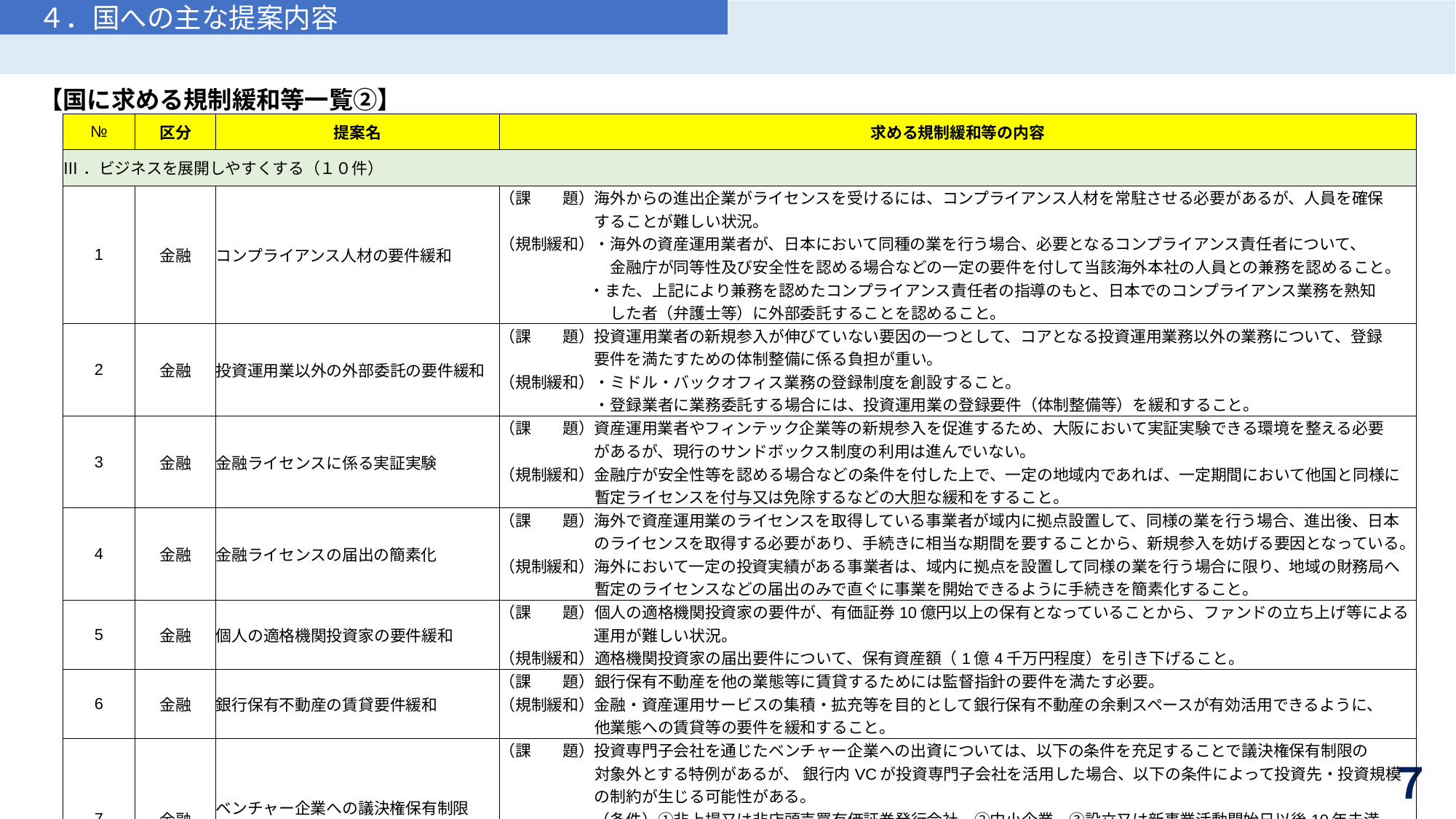

４．国への主な提案内容

【国に求める規制緩和等一覧②】
| № | 区分 | 提案名 | 求める規制緩和等の内容 |
| --- | --- | --- | --- |
| Ⅲ．ビジネスを展開しやすくする（１０件） |  |  |  |
| 1 | 金融 | コンプライアンス人材の要件緩和 | （課　　題）海外からの進出企業がライセンスを受けるには、コンプライアンス人材を常駐させる必要があるが、人員を確保 　　　　　　することが難しい状況。 （規制緩和）・海外の資産運用業者が、日本において同種の業を行う場合、必要となるコンプライアンス責任者について、 　　　　　　　金融庁が同等性及び安全性を認める場合などの一定の要件を付して当該海外本社の人員との兼務を認めること。 　　　　　 ・また、上記により兼務を認めたコンプライアンス責任者の指導のもと、日本でのコンプライアンス業務を熟知 　　　　　　　した者（弁護士等）に外部委託することを認めること。 |
| 2 | 金融 | 投資運用業以外の外部委託の要件緩和 | （課　　題）投資運用業者の新規参入が伸びていない要因の一つとして、コアとなる投資運用業務以外の業務について、登録 　　　　　　要件を満たすための体制整備に係る負担が重い。 （規制緩和）・ミドル・バックオフィス業務の登録制度を創設すること。 　　　　　　・登録業者に業務委託する場合には、投資運用業の登録要件（体制整備等）を緩和すること。 |
| 3 | 金融 | 金融ライセンスに係る実証実験 | （課　　題）資産運用業者やフィンテック企業等の新規参入を促進するため、大阪において実証実験できる環境を整える必要 　　　　　　があるが、現行のサンドボックス制度の利用は進んでいない。 （規制緩和）金融庁が安全性等を認める場合などの条件を付した上で、一定の地域内であれば、一定期間において他国と同様に 　　　　　　暫定ライセンスを付与又は免除するなどの大胆な緩和をすること。 |
| 4 | 金融 | 金融ライセンスの届出の簡素化 | （課　　題）海外で資産運用業のライセンスを取得している事業者が域内に拠点設置して、同様の業を行う場合、進出後、日本 　　　　　　のライセンスを取得する必要があり、手続きに相当な期間を要することから、新規参入を妨げる要因となっている。 （規制緩和）海外において一定の投資実績がある事業者は、域内に拠点を設置して同様の業を行う場合に限り、地域の財務局へ 　　　　　　暫定のライセンスなどの届出のみで直ぐに事業を開始できるように手続きを簡素化すること。 |
| 5 | 金融 | 個人の適格機関投資家の要件緩和 | （課　　題）個人の適格機関投資家の要件が、有価証券10億円以上の保有となっていることから、ファンドの立ち上げ等による 　　　　　　運用が難しい状況。 （規制緩和）適格機関投資家の届出要件について、保有資産額（1億4千万円程度）を引き下げること。 |
| 6 | 金融 | 銀行保有不動産の賃貸要件緩和 | （課　　題）銀行保有不動産を他の業態等に賃貸するためには監督指針の要件を満たす必要。 （規制緩和）金融・資産運用サービスの集積・拡充等を目的として銀行保有不動産の余剰スペースが有効活用できるように、 　　　　　　他業態への賃貸等の要件を緩和すること。 |
| 7 | 金融 | ベンチャー企業への議決権保有制限 の緩和 | （課　　題）投資専門子会社を通じたベンチャー企業への出資については、以下の条件を充足することで議決権保有制限の 　　　　　　対象外とする特例があるが、 銀行内VCが投資専門子会社を活用した場合、以下の条件によって投資先・投資規模 　　　　　　の制約が生じる可能性がある。 　　　　　　（条件）①非上場又は非店頭売買有価証券発行会社、②中小企業、③設立又は新事業活動開始日以後10年未満 |
|  |  |  | （規制緩和）創薬分野等の大阪の強みを有するライフサイエンスをはじめとしたディープテック系スタートアップについては、 　　　　　　成長するまでに10年以上の期間を要する場合が考えられることから、「設立後又は新事業活動開始日以後10年未 　　　　　　満」の条件を緩和すること。 |
７